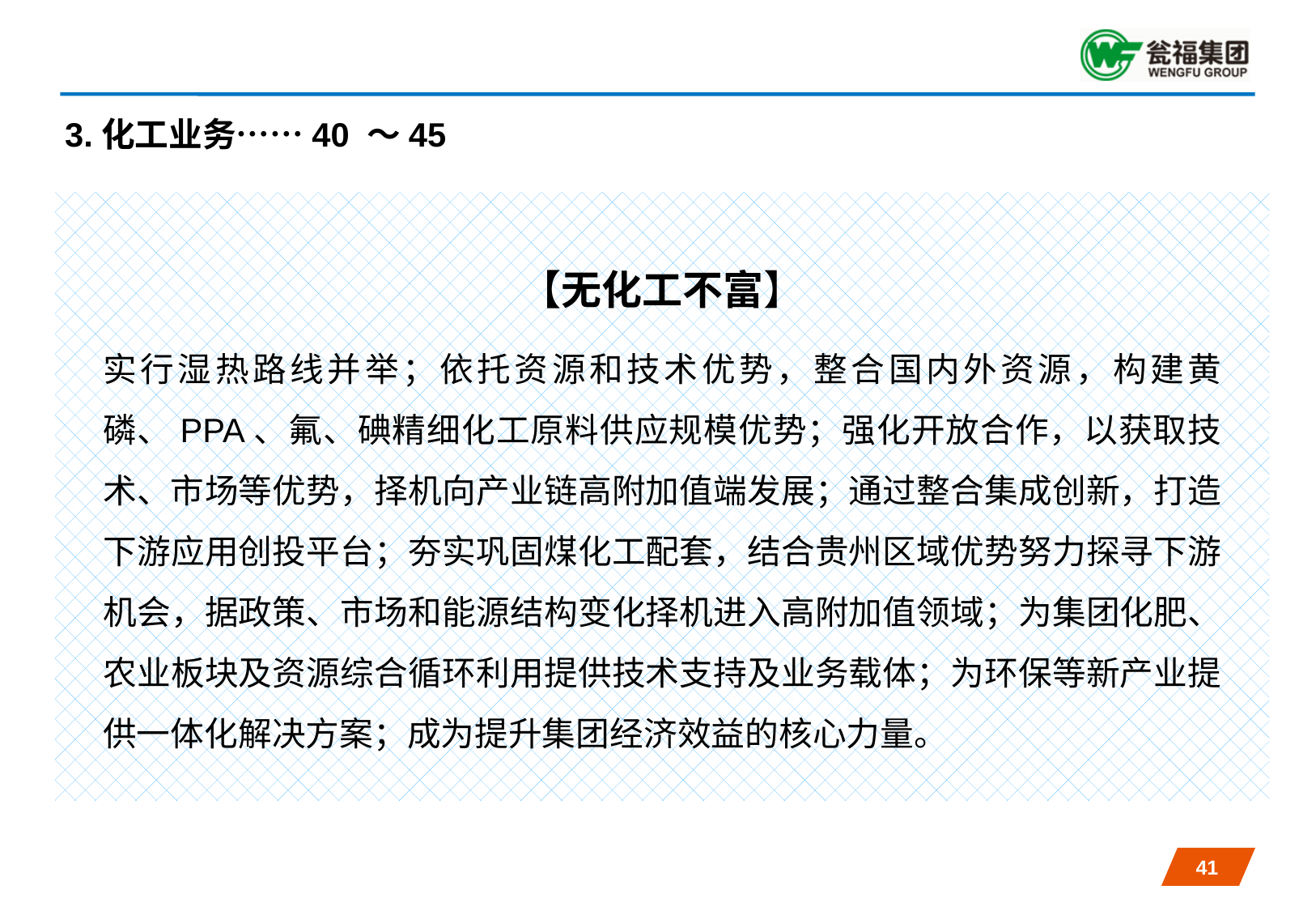

# 3.化工业务……40 ～45
【无化工不富】
实行湿热路线并举；依托资源和技术优势，整合国内外资源，构建黄磷、PPA、氟、碘精细化工原料供应规模优势；强化开放合作，以获取技术、市场等优势，择机向产业链高附加值端发展；通过整合集成创新，打造下游应用创投平台；夯实巩固煤化工配套，结合贵州区域优势努力探寻下游机会，据政策、市场和能源结构变化择机进入高附加值领域；为集团化肥、农业板块及资源综合循环利用提供技术支持及业务载体；为环保等新产业提供一体化解决方案；成为提升集团经济效益的核心力量。